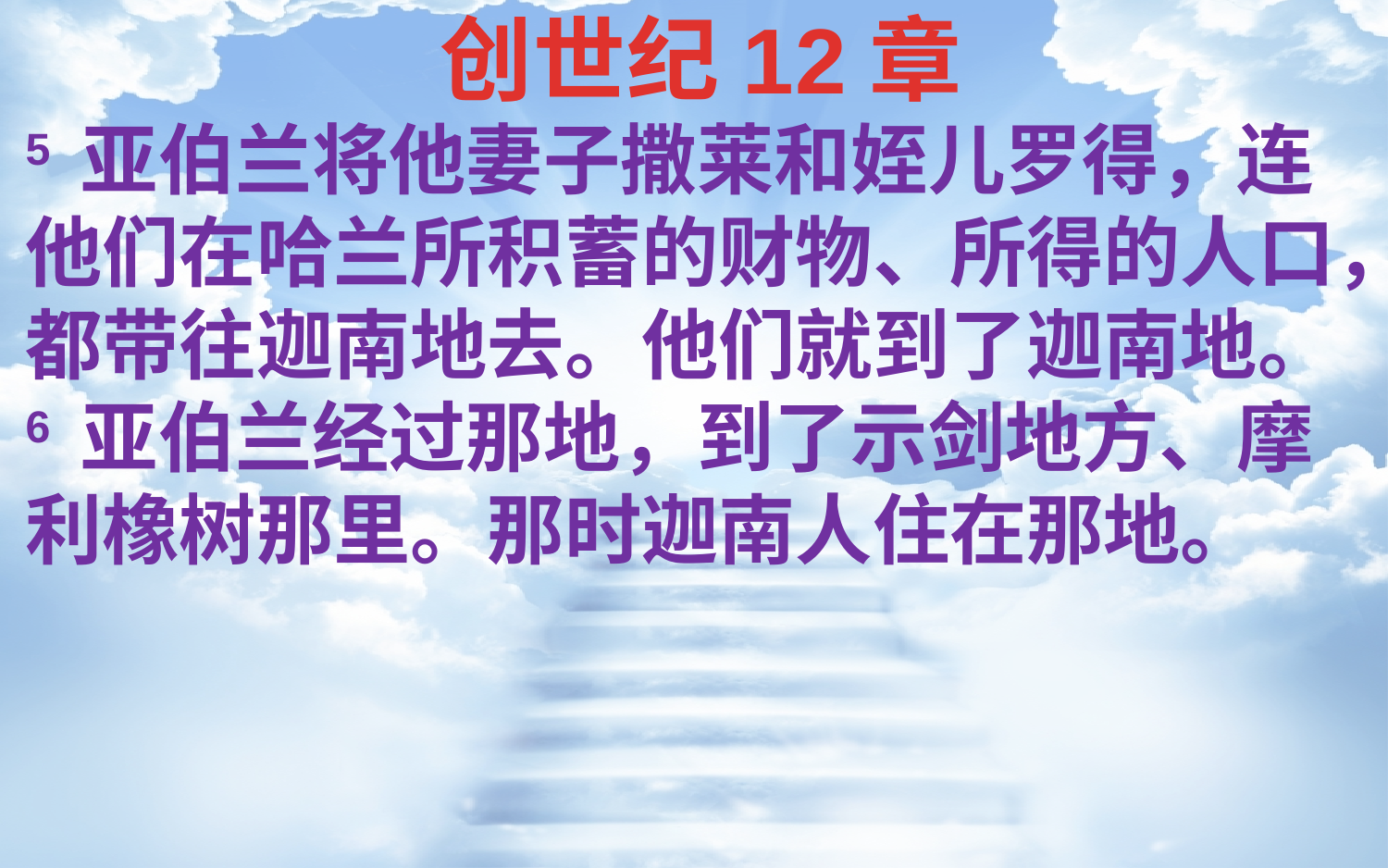

创世纪12章
5 亚伯兰将他妻子撒莱和姪儿罗得，连他们在哈兰所积蓄的财物、所得的人口，都带往迦南地去。他们就到了迦南地。
6 亚伯兰经过那地，到了示剑地方、摩利橡树那里。那时迦南人住在那地。